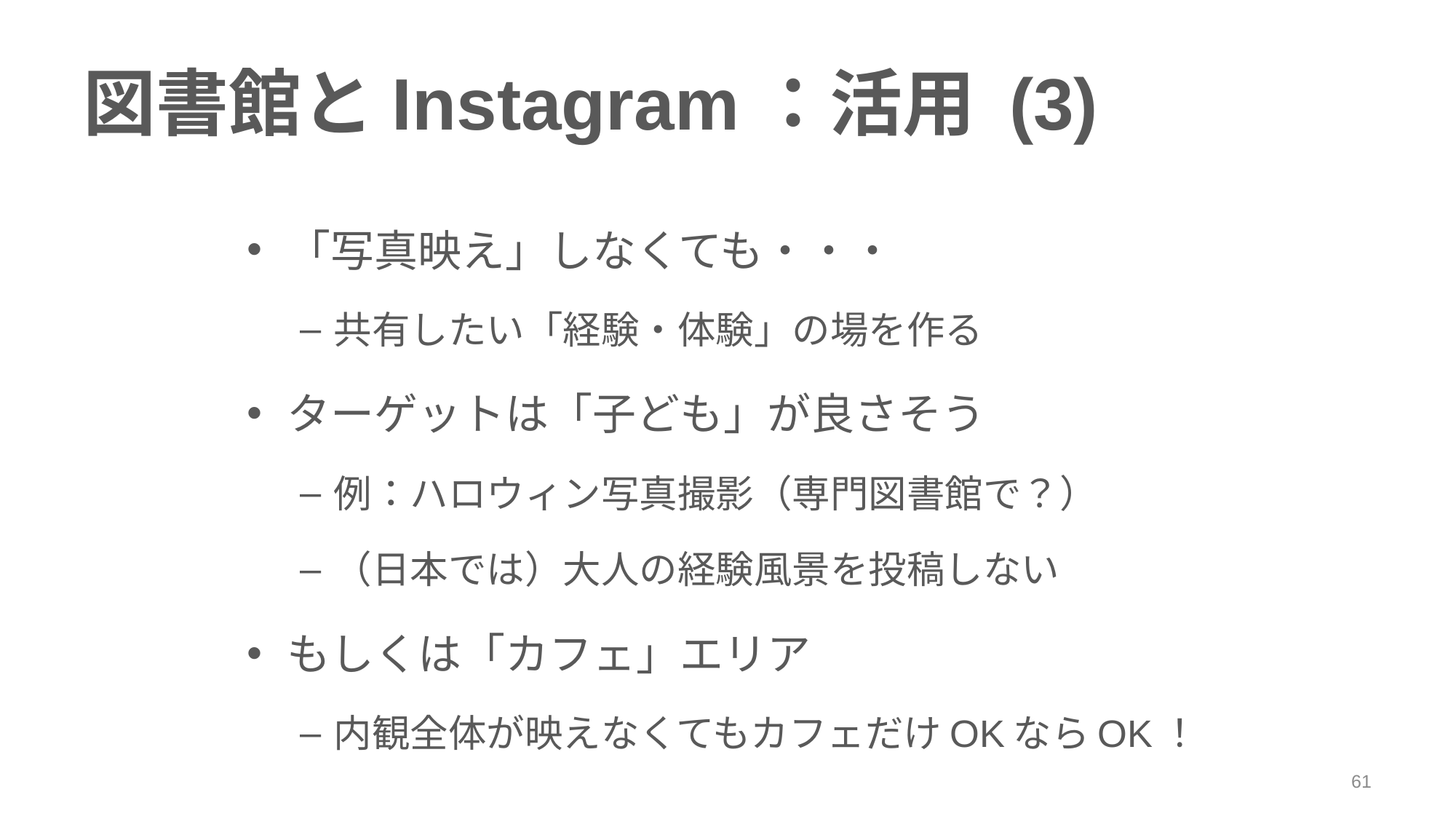

# 図書館とInstagram：活用 (3)
「写真映え」しなくても・・・
共有したい「経験・体験」の場を作る
ターゲットは「子ども」が良さそう
例：ハロウィン写真撮影（専門図書館で？）
（日本では）大人の経験風景を投稿しない
もしくは「カフェ」エリア
内観全体が映えなくてもカフェだけOKならOK！

61